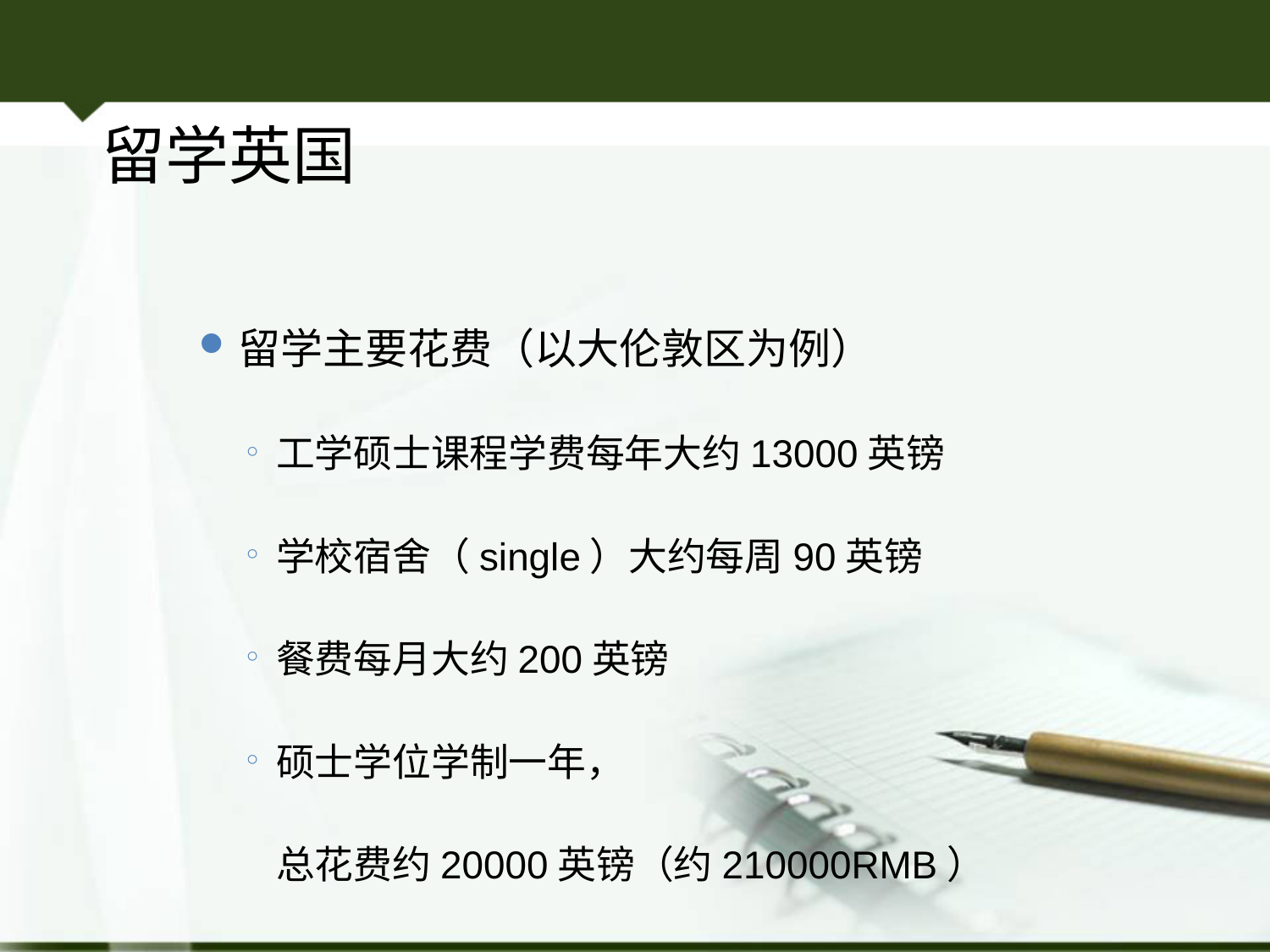

留学英国
留学主要花费（以大伦敦区为例）
工学硕士课程学费每年大约13000英镑
学校宿舍（single）大约每周90英镑
餐费每月大约200英镑
硕士学位学制一年，
	总花费约20000英镑（约210000RMB）